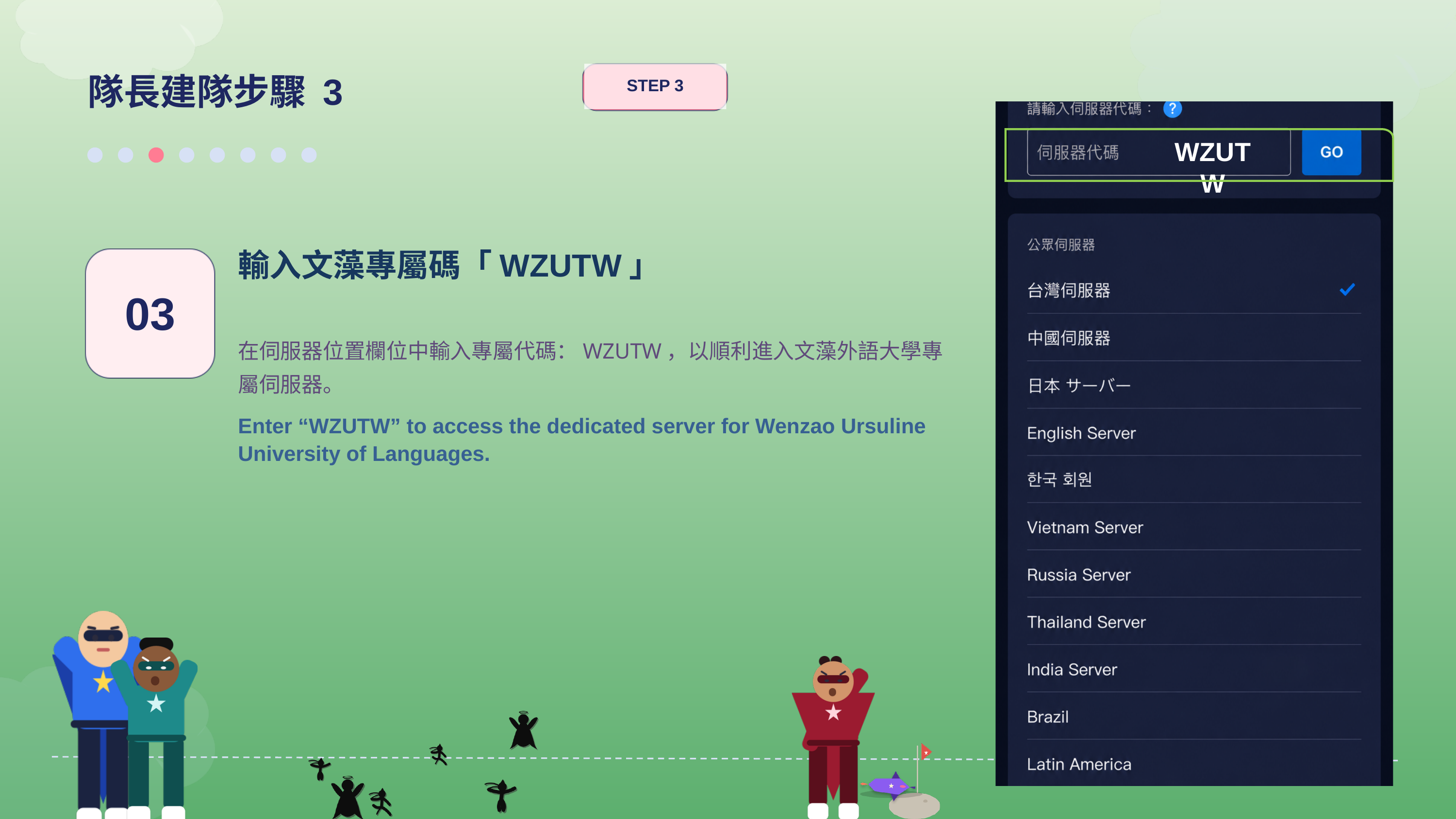

隊長建隊步驟 3

STEP 3

WZUTW

輸入文藻專屬碼「WZUTW」

03

在伺服器位置欄位中輸入專屬代碼：WZUTW，以順利進入文藻外語大學專屬伺服器。

Enter “WZUTW” to access the dedicated server for Wenzao Ursuline University of Languages.